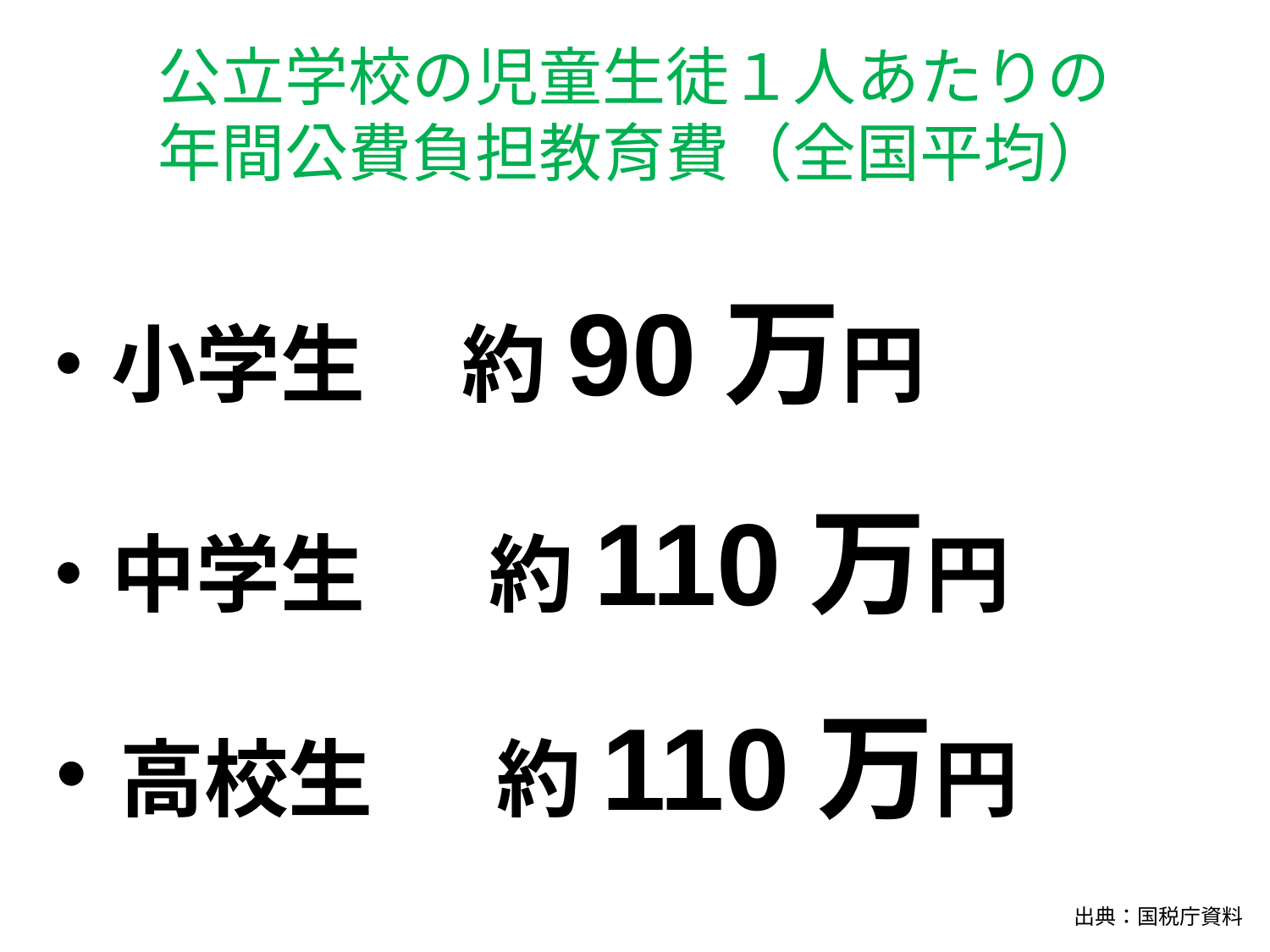

公立学校の児童生徒１人あたりの
年間公費負担教育費（全国平均）
 ・小学生     約90万円
 ・中学生 　 約110万円
 ・高校生 　 約110万円
出典：国税庁資料